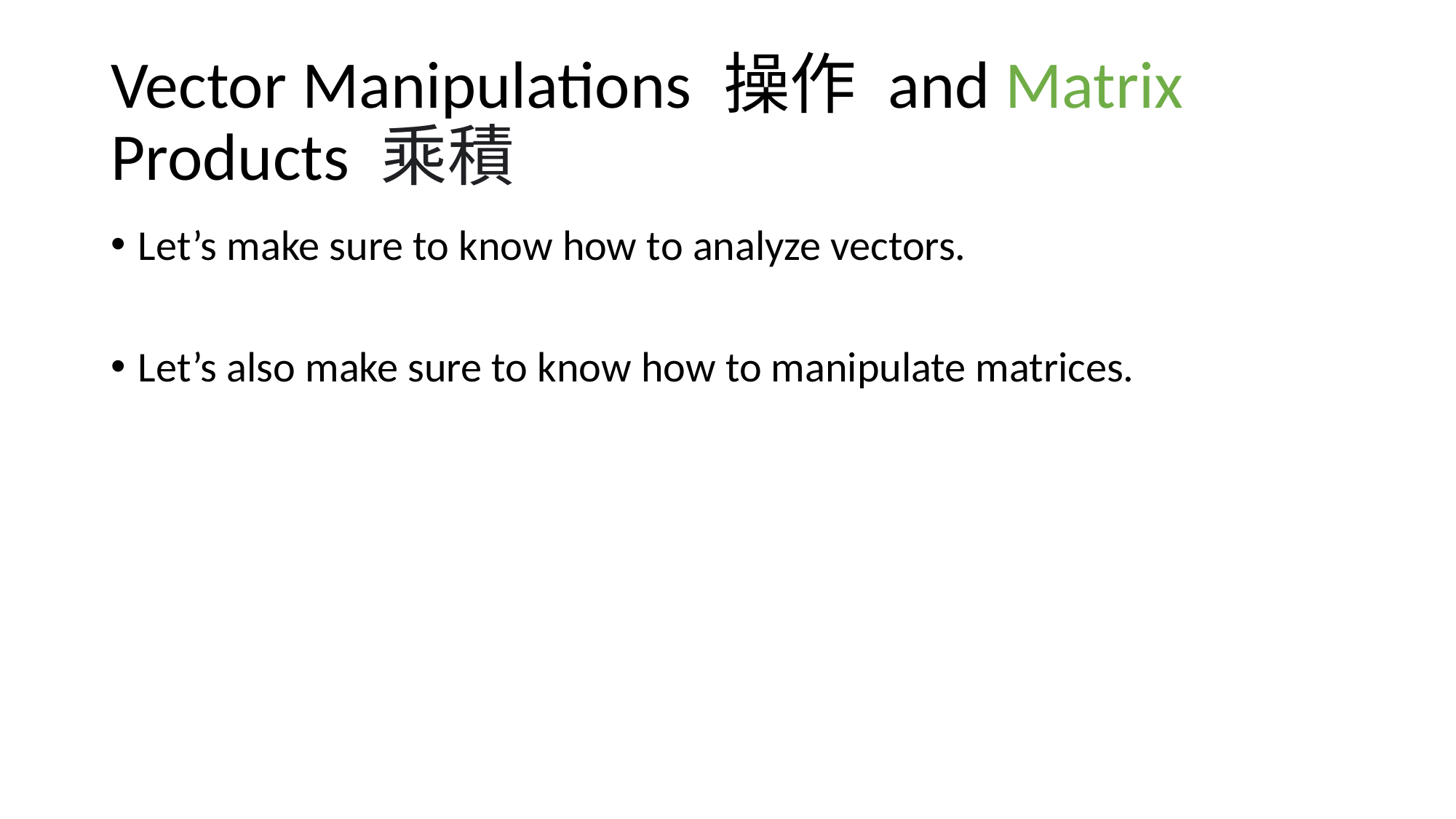

# Vector Manipulations 操作 and Matrix Products 乘積
Let’s make sure to know how to analyze vectors.

Let’s also make sure to know how to manipulate matrices.